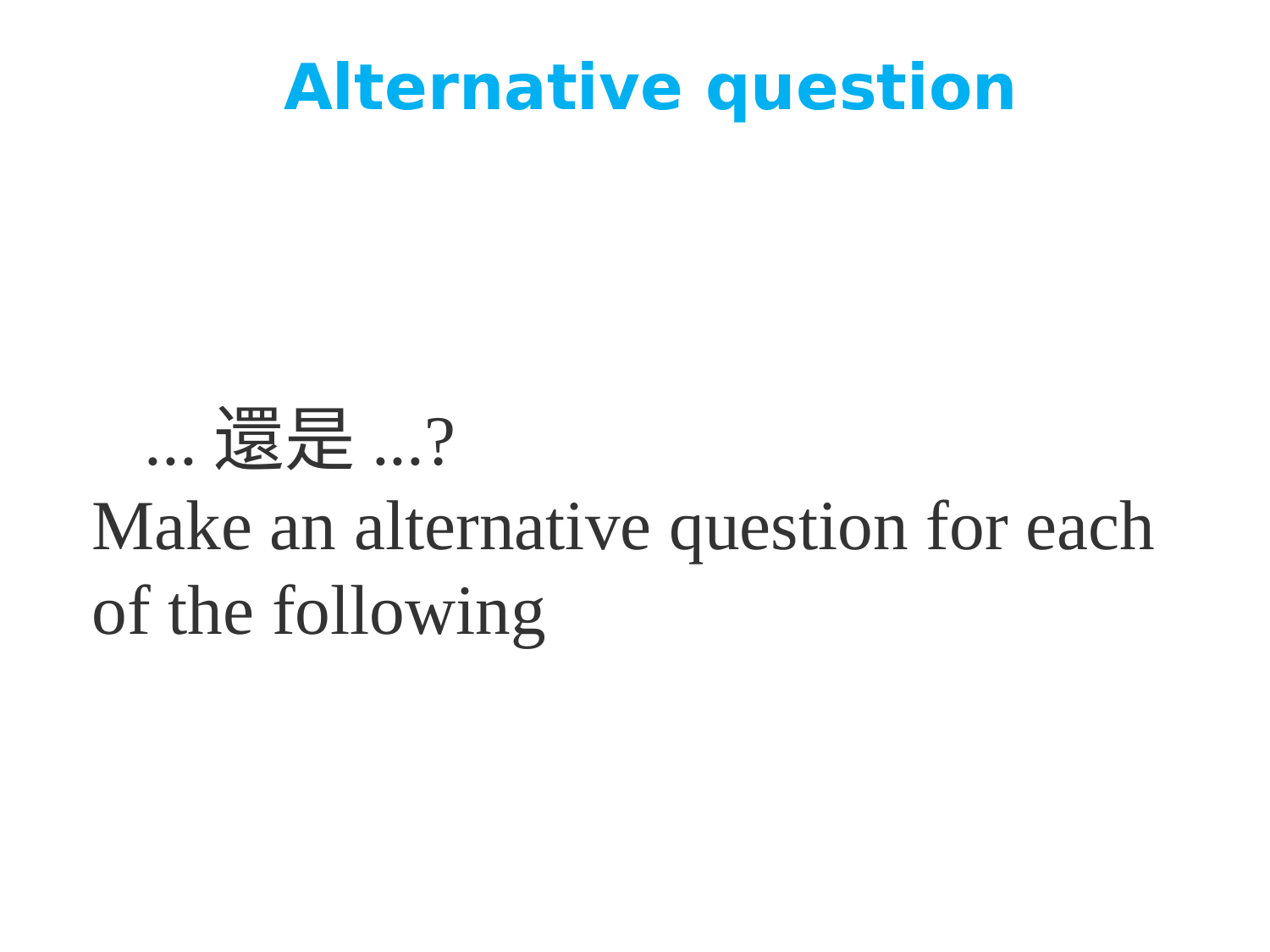

# Alternative question
   ...還是...?
Make an alternative question for each of the following